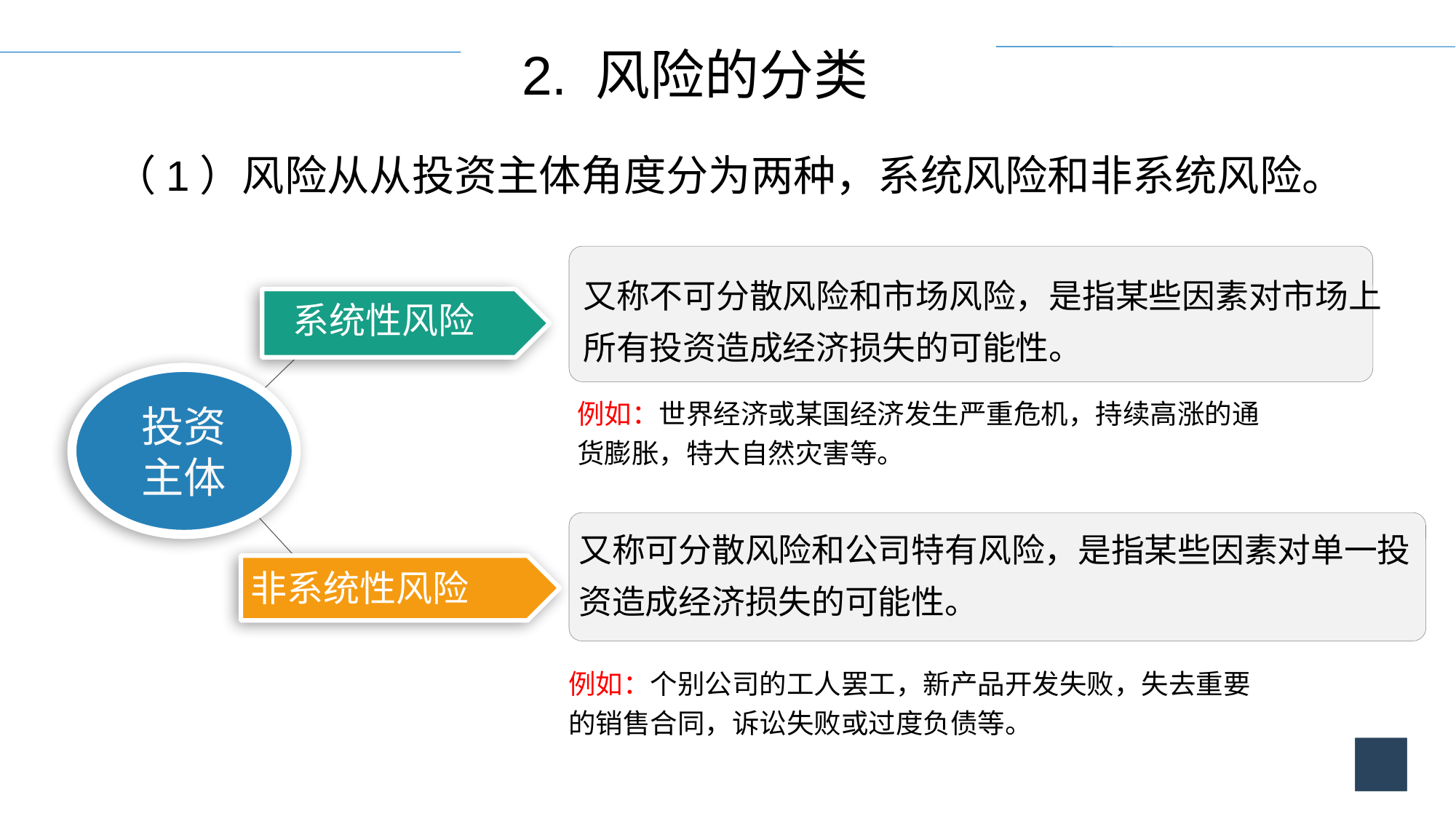

2. 风险的分类

（1）风险从从投资主体角度分为两种，系统风险和非系统风险。

又称不可分散风险和市场风险，是指某些因素对市场上所有投资造成经济损失的可能性。

系统性风险

投资
主体
例如：世界经济或某国经济发生严重危机，持续高涨的通货膨胀，特大自然灾害等。

又称可分散风险和公司特有风险，是指某些因素对单一投资造成经济损失的可能性。

非系统性风险
例如：个别公司的工人罢工，新产品开发失败，失去重要的销售合同，诉讼失败或过度负债等。